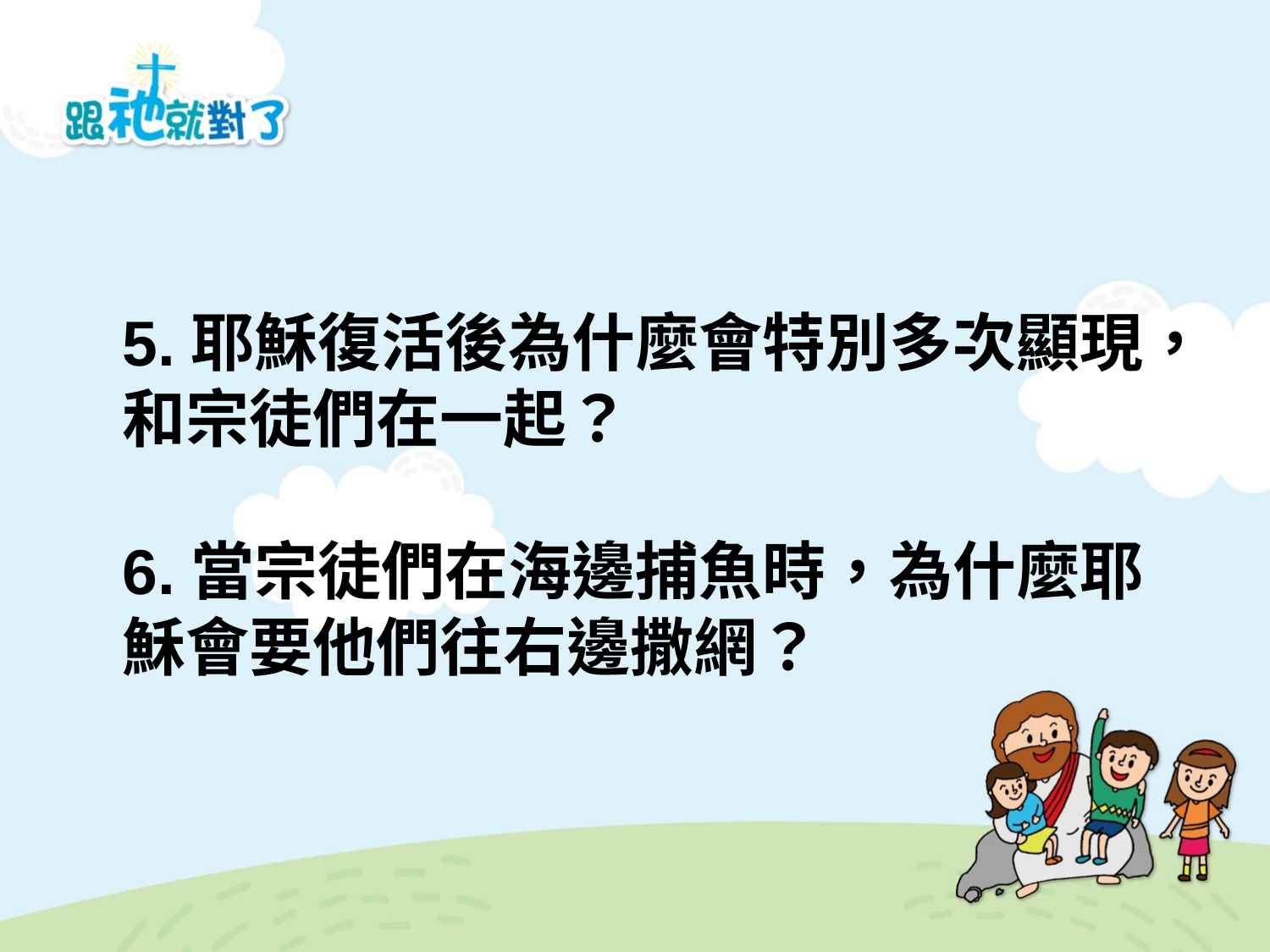

5.耶穌復活後為什麼會特別多次顯現，和宗徒們在一起？

6.當宗徒們在海邊捕魚時，為什麼耶穌會要他們往右邊撒網？